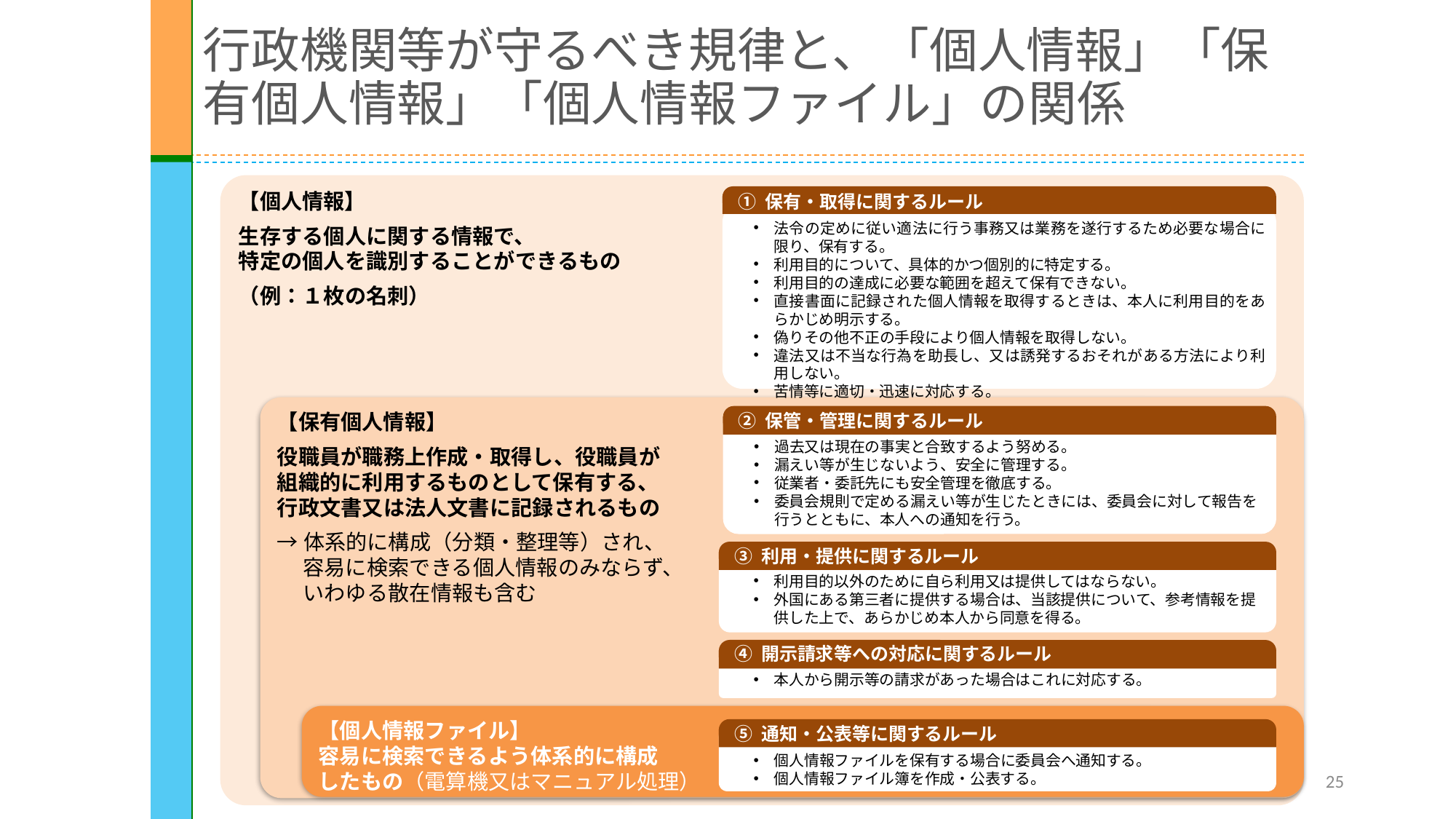

# 行政機関等が守るべき規律と、「個人情報」「保有個人情報」「個人情報ファイル」の関係

【個人情報】
生存する個人に関する情報で、
特定の個人を識別することができるもの
（例：１枚の名刺）

① 保有・取得に関するルール

法令の定めに従い適法に行う事務又は業務を遂行するため必要な場合に限り、保有する。
利用目的について、具体的かつ個別的に特定する。
利用目的の達成に必要な範囲を超えて保有できない。
直接書面に記録された個人情報を取得するときは、本人に利用目的をあらかじめ明示する。
偽りその他不正の手段により個人情報を取得しない。
違法又は不当な行為を助長し、又は誘発するおそれがある方法により利用しない。
苦情等に適切・迅速に対応する。
【保有個人情報】
役職員が職務上作成・取得し、役職員が
組織的に利用するものとして保有する、
行政文書又は法人文書に記録されるもの
→体系的に構成（分類・整理等）され、
　 容易に検索できる個人情報のみならず、
　 いわゆる散在情報も含む

② 保管・管理に関するルール

過去又は現在の事実と合致するよう努める。
漏えい等が生じないよう、安全に管理する。
従業者・委託先にも安全管理を徹底する。
委員会規則で定める漏えい等が生じたときには、委員会に対して報告を行うとともに、本人への通知を行う。
③ 利用・提供に関するルール

利用目的以外のために自ら利用又は提供してはならない。
外国にある第三者に提供する場合は、当該提供について、参考情報を提供した上で、あらかじめ本人から同意を得る。
④ 開示請求等への対応に関するルール

本人から開示等の請求があった場合はこれに対応する。
【個人情報ファイル】
容易に検索できるよう体系的に構成
したもの（電算機又はマニュアル処理）

⑤ 通知・公表等に関するルール

個人情報ファイルを保有する場合に委員会へ通知する。
個人情報ファイル簿を作成・公表する。
25